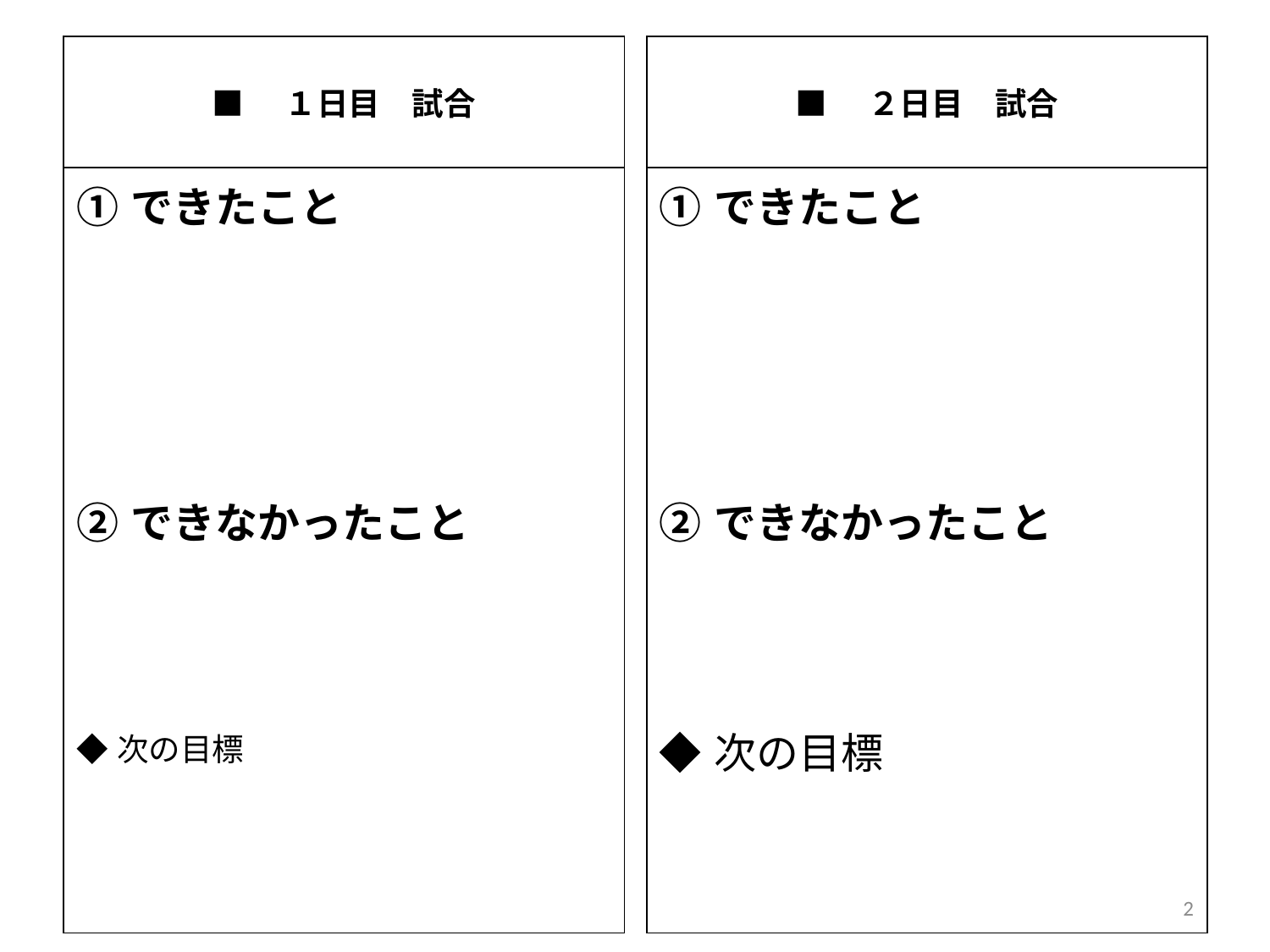

| ■　１日目　試合 |
| --- |
| ①できたこと ②できなかったこと 　 ◆次の目標 |
| ■　２日目　試合 |
| --- |
| ①できたこと ②できなかったこと ◆次の目標 |
2